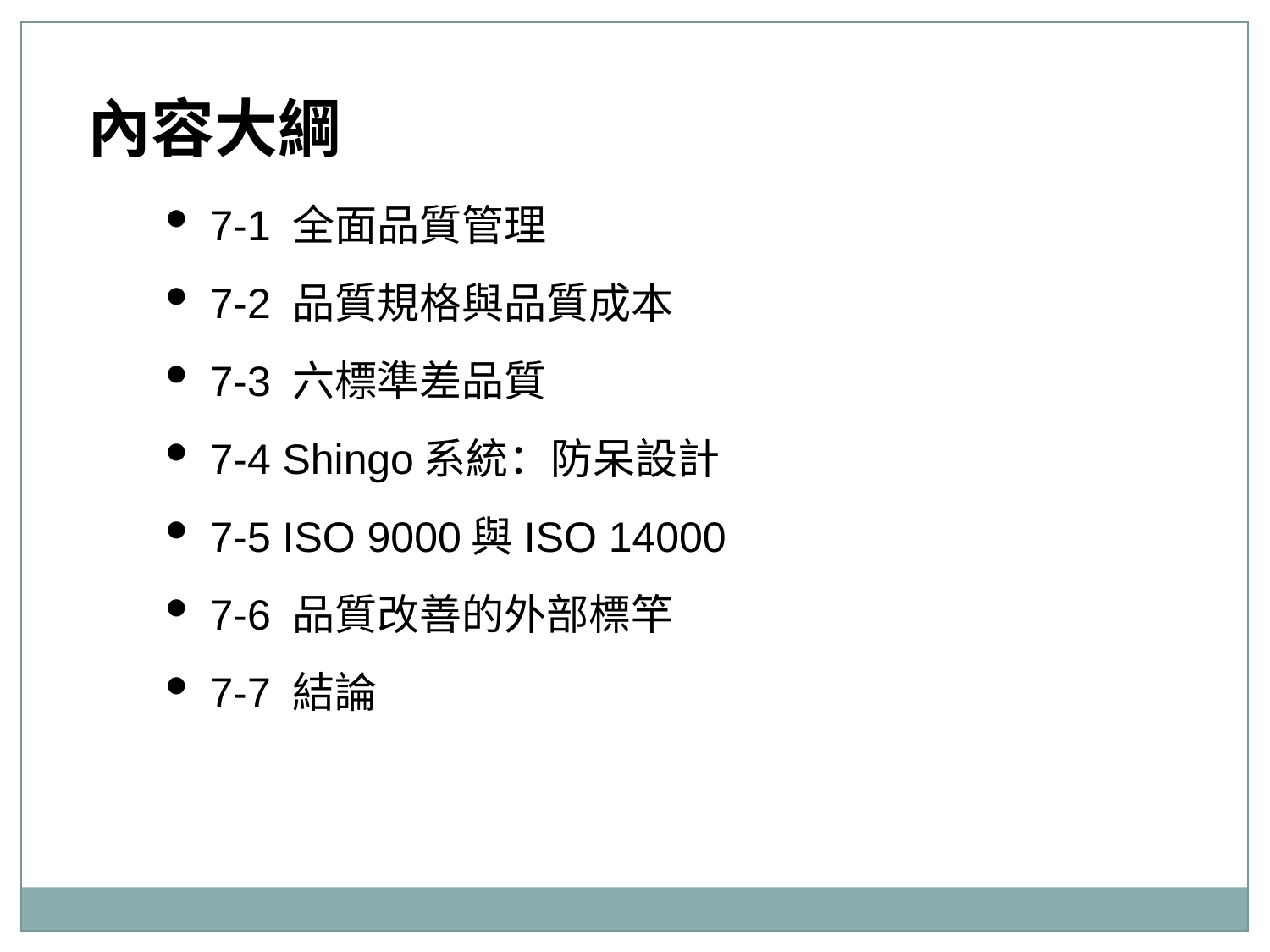

內容大綱
7-1 全面品質管理
7-2 品質規格與品質成本
7-3 六標準差品質
7-4 Shingo系統：防呆設計
7-5 ISO 9000與ISO 14000
7-6 品質改善的外部標竿
7-7 結論